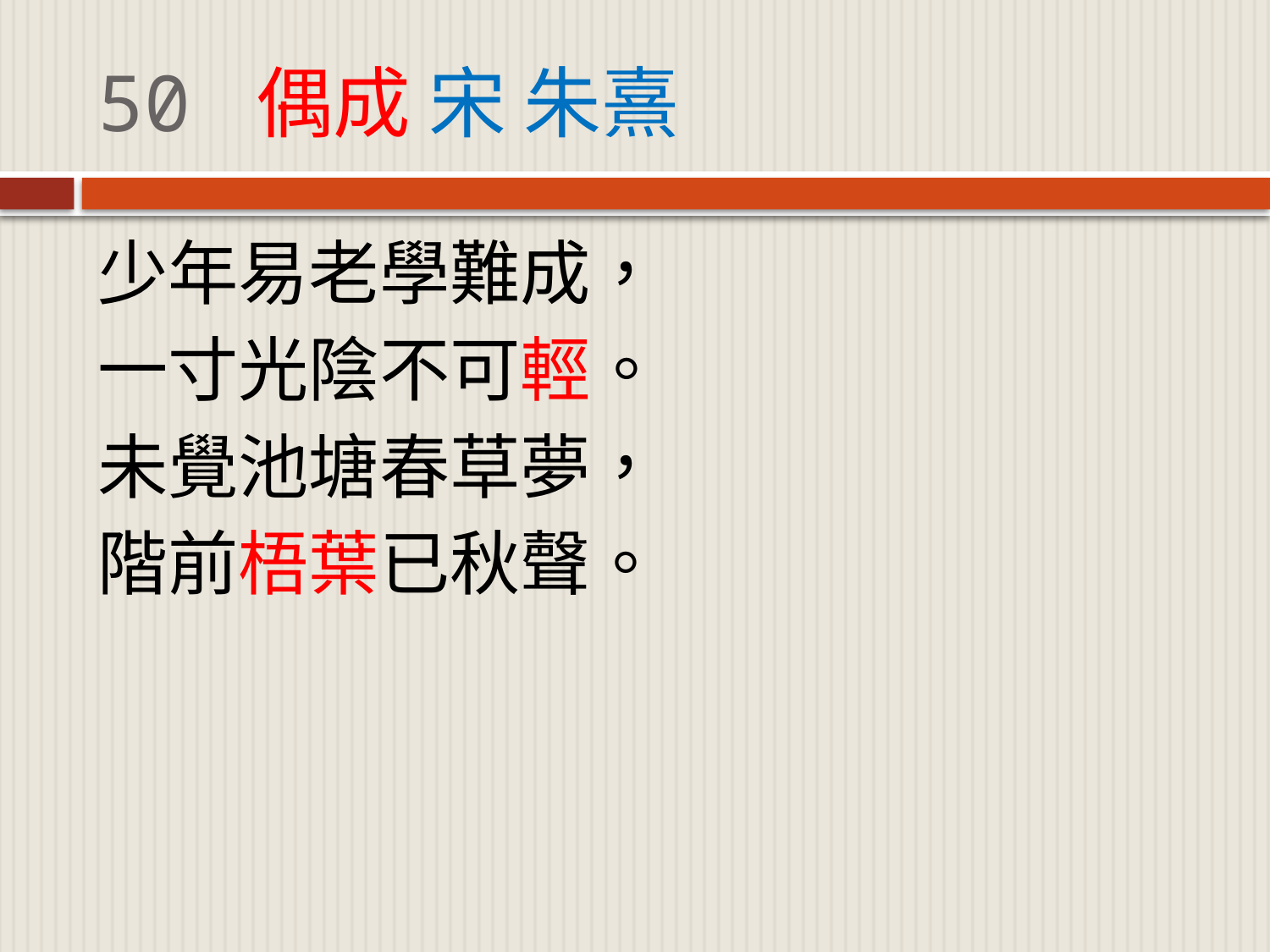

# 50 偶成 宋 朱熹
少年易老學難成，
一寸光陰不可輕。
未覺池塘春草夢，
階前梧葉已秋聲。